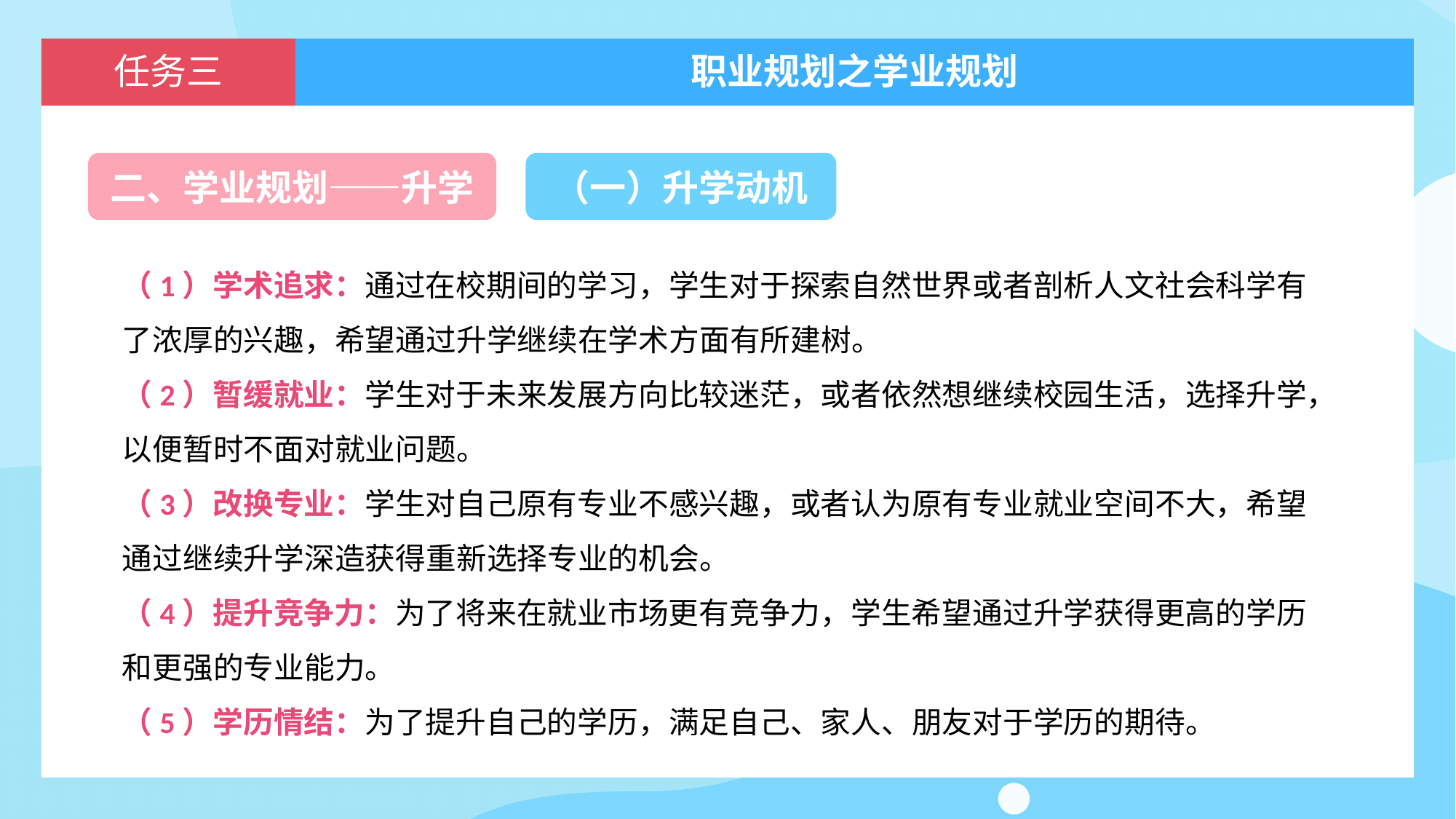

任务三
职业规划之学业规划
二、学业规划——升学
（一）升学动机
（1）学术追求：通过在校期间的学习，学生对于探索自然世界或者剖析人文社会科学有了浓厚的兴趣，希望通过升学继续在学术方面有所建树。
（2）暂缓就业：学生对于未来发展方向比较迷茫，或者依然想继续校园生活，选择升学，以便暂时不面对就业问题。
（3）改换专业：学生对自己原有专业不感兴趣，或者认为原有专业就业空间不大，希望通过继续升学深造获得重新选择专业的机会。
（4）提升竞争力：为了将来在就业市场更有竞争力，学生希望通过升学获得更高的学历和更强的专业能力。
（5）学历情结：为了提升自己的学历，满足自己、家人、朋友对于学历的期待。